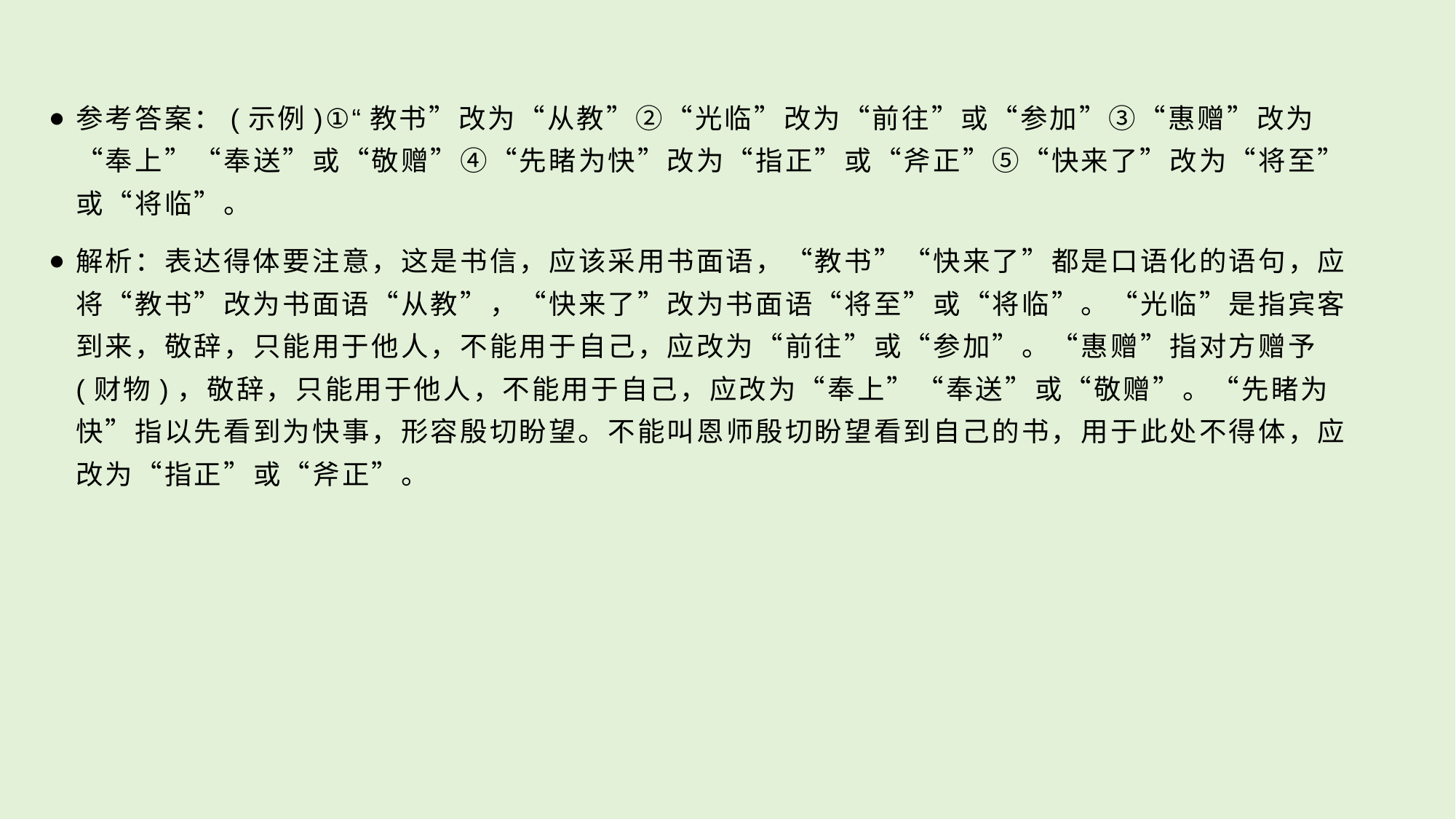

参考答案：(示例)①“教书”改为“从教”②“光临”改为“前往”或“参加”③“惠赠”改为“奉上”“奉送”或“敬赠”④“先睹为快”改为“指正”或“斧正”⑤“快来了”改为“将至”或“将临”。
解析：表达得体要注意，这是书信，应该采用书面语，“教书”“快来了”都是口语化的语句，应将“教书”改为书面语“从教”，“快来了”改为书面语“将至”或“将临”。“光临”是指宾客到来，敬辞，只能用于他人，不能用于自己，应改为“前往”或“参加”。“惠赠”指对方赠予(财物)，敬辞，只能用于他人，不能用于自己，应改为“奉上”“奉送”或“敬赠”。“先睹为快”指以先看到为快事，形容殷切盼望。不能叫恩师殷切盼望看到自己的书，用于此处不得体，应改为“指正”或“斧正”。